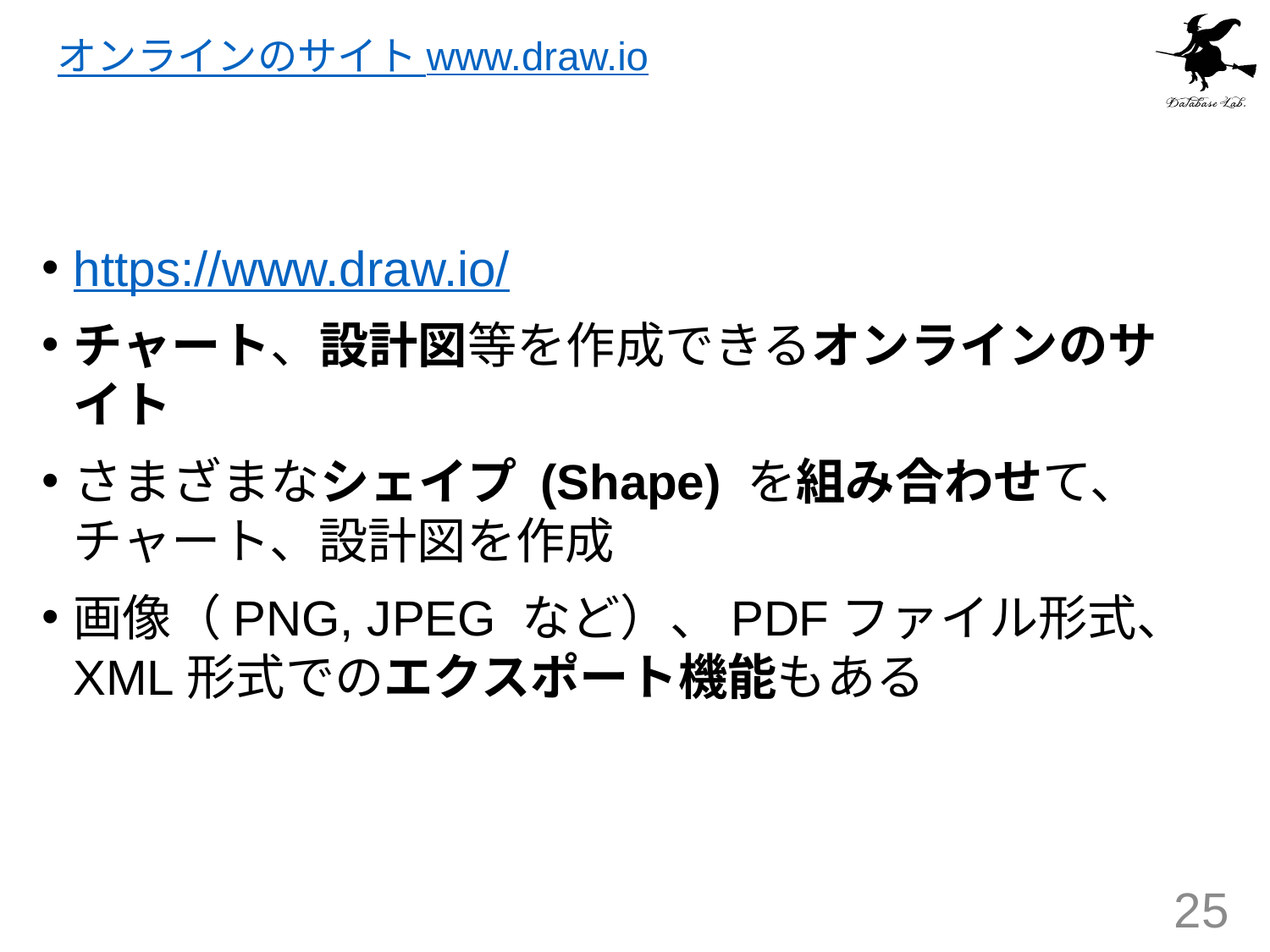

# オンラインのサイト www.draw.io
https://www.draw.io/
チャート、設計図等を作成できるオンラインのサイト
さまざまなシェイプ (Shape) を組み合わせて、チャート、設計図を作成
画像（PNG, JPEG など）、PDFファイル形式、XML形式でのエクスポート機能もある
25